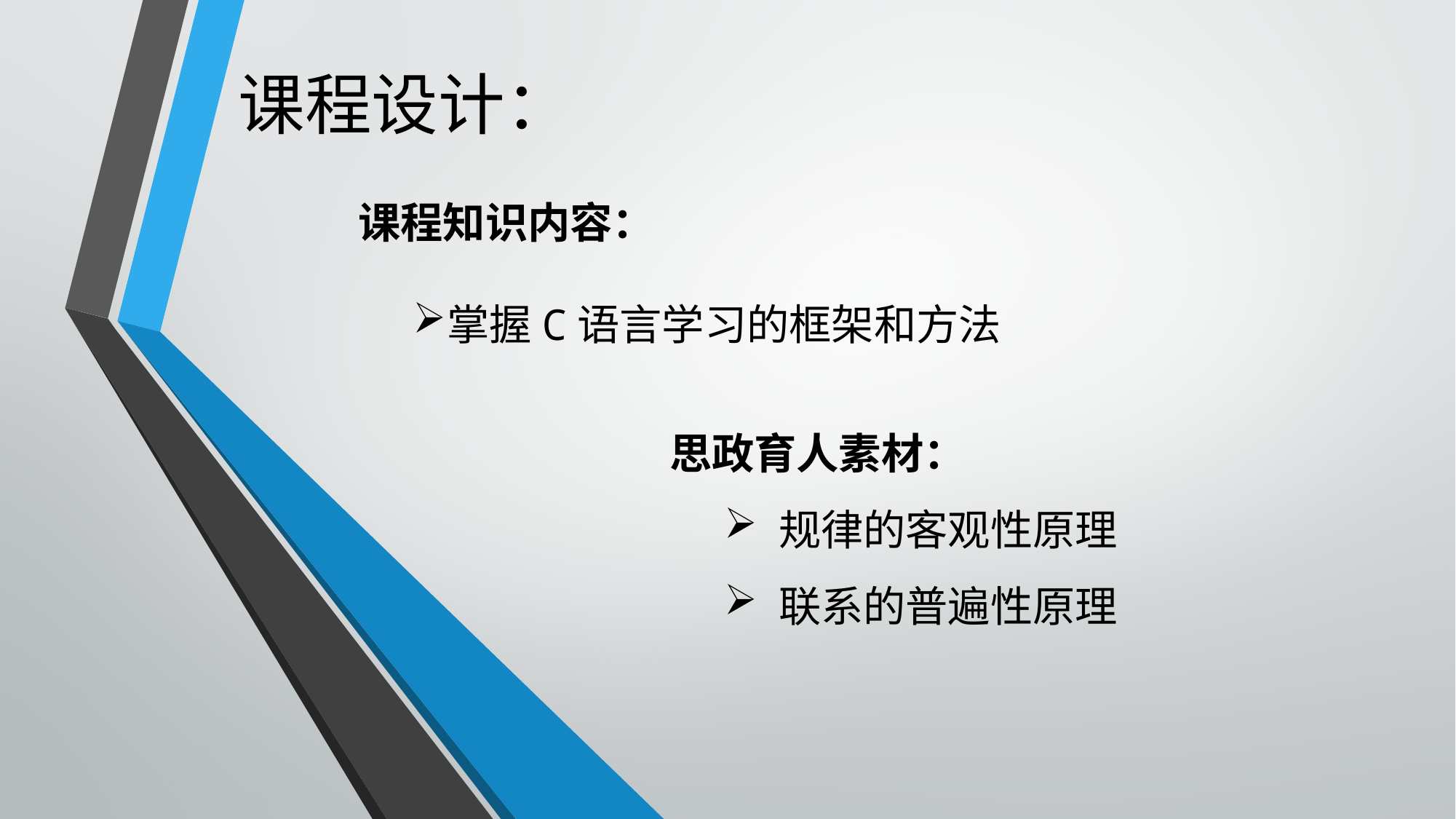

# 课程设计：
课程知识内容：

掌握C语言学习的框架和方法

思政育人素材：
规律的客观性原理
联系的普遍性原理